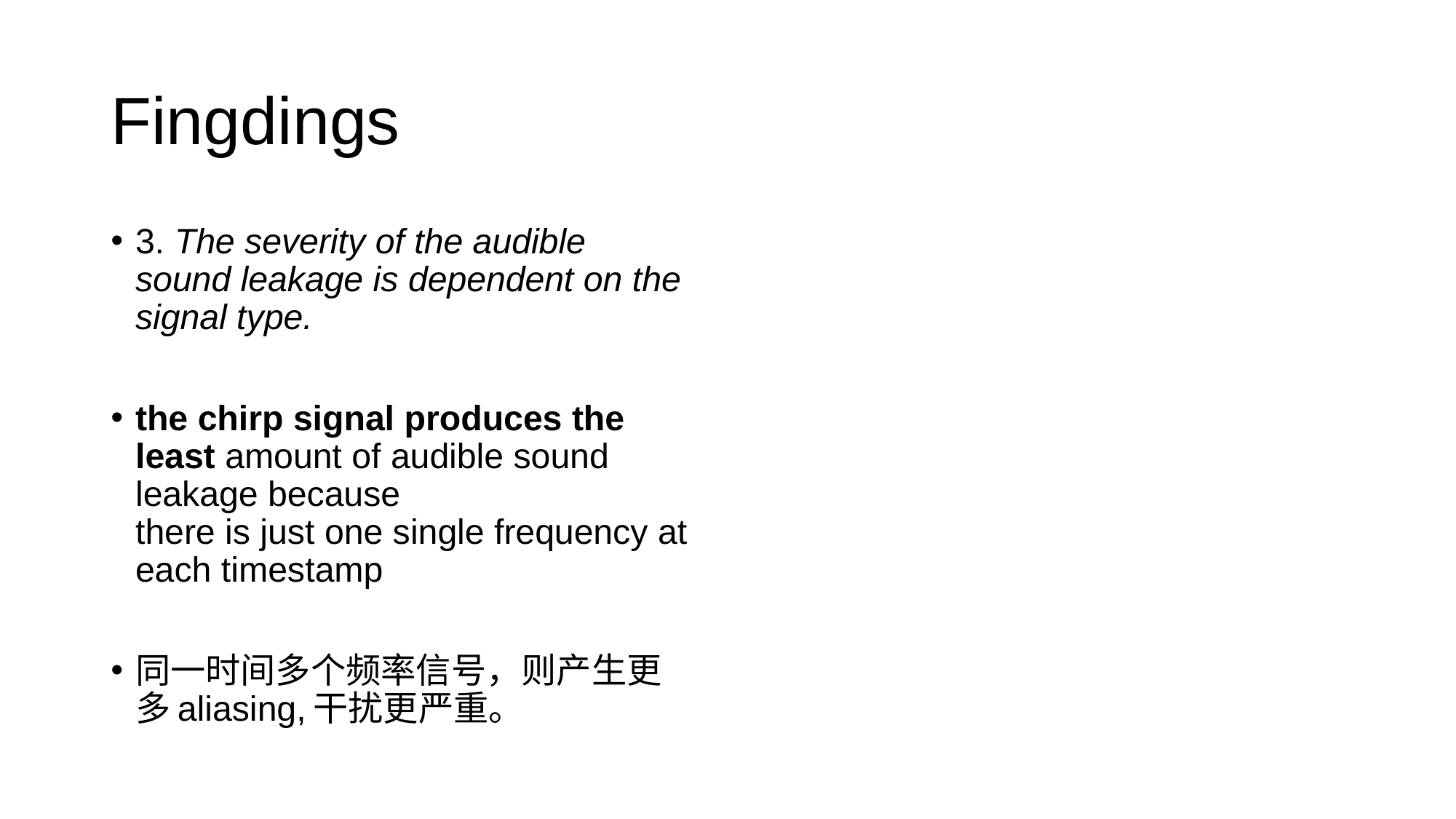

# Fingdings
3. The severity of the audible sound leakage is dependent on the signal type.

the chirp signal produces the least amount of audible sound leakage because
there is just one single frequency at each timestamp

同一时间多个频率信号，则产生更多aliasing,干扰更严重。